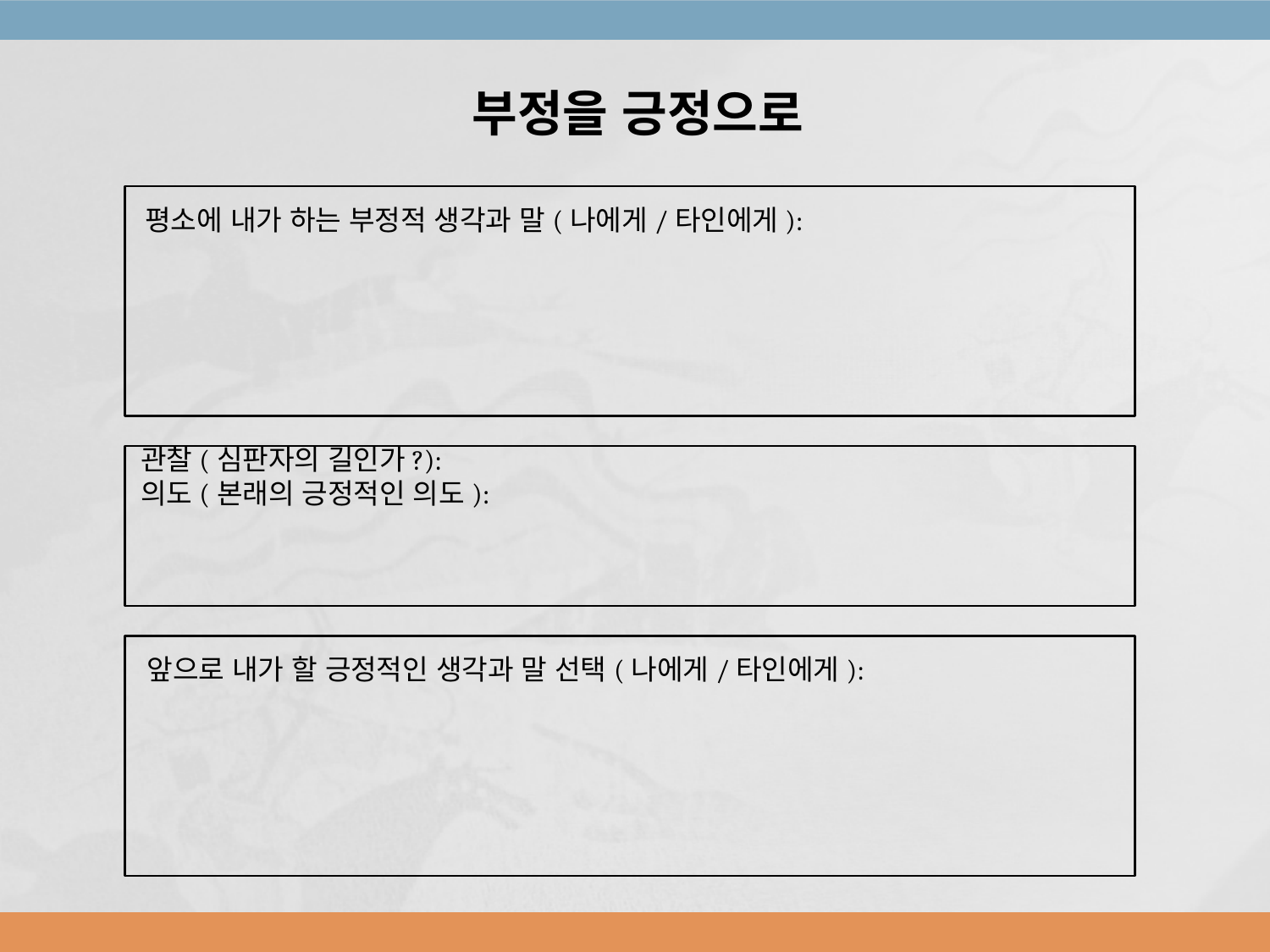

부정을 긍정으로

평소에 내가 하는 부정적 생각과 말(나에게/타인에게):
관찰(심판자의 길인가?):
의도(본래의 긍정적인 의도):

앞으로 내가 할 긍정적인 생각과 말 선택(나에게/타인에게):